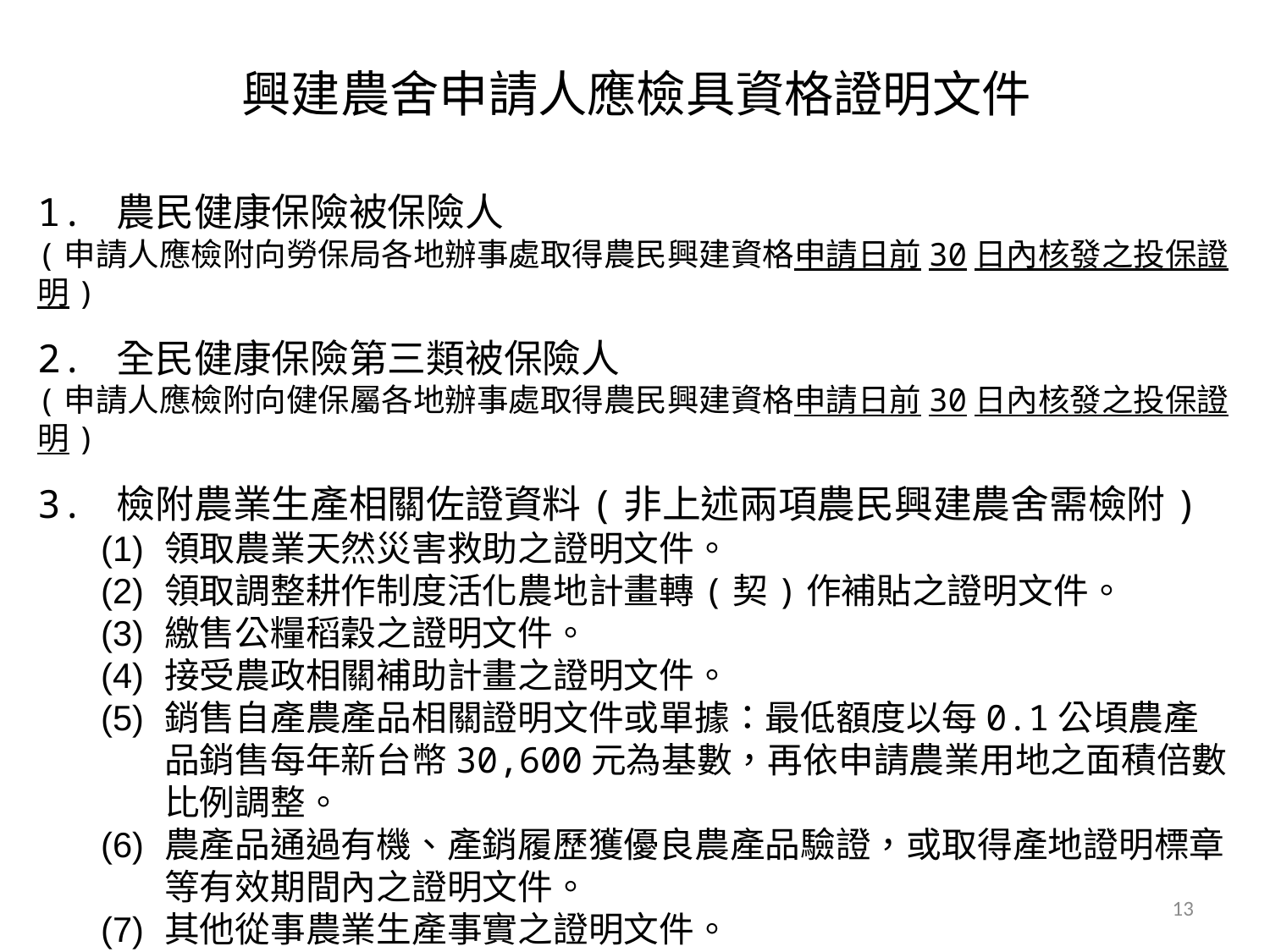

興建農舍申請人應檢具資格證明文件
1. 農民健康保險被保險人
(申請人應檢附向勞保局各地辦事處取得農民興建資格申請日前30日內核發之投保證明)
2. 全民健康保險第三類被保險人
(申請人應檢附向健保屬各地辦事處取得農民興建資格申請日前30日內核發之投保證明)
3. 檢附農業生產相關佐證資料(非上述兩項農民興建農舍需檢附)
領取農業天然災害救助之證明文件。
領取調整耕作制度活化農地計畫轉(契)作補貼之證明文件。
繳售公糧稻穀之證明文件。
接受農政相關補助計畫之證明文件。
銷售自產農產品相關證明文件或單據：最低額度以每0.1公頃農產品銷售每年新台幣30,600元為基數，再依申請農業用地之面積倍數比例調整。
農產品通過有機、產銷履歷獲優良農產品驗證，或取得產地證明標章等有效期間內之證明文件。
其他從事農業生產事實之證明文件。
13